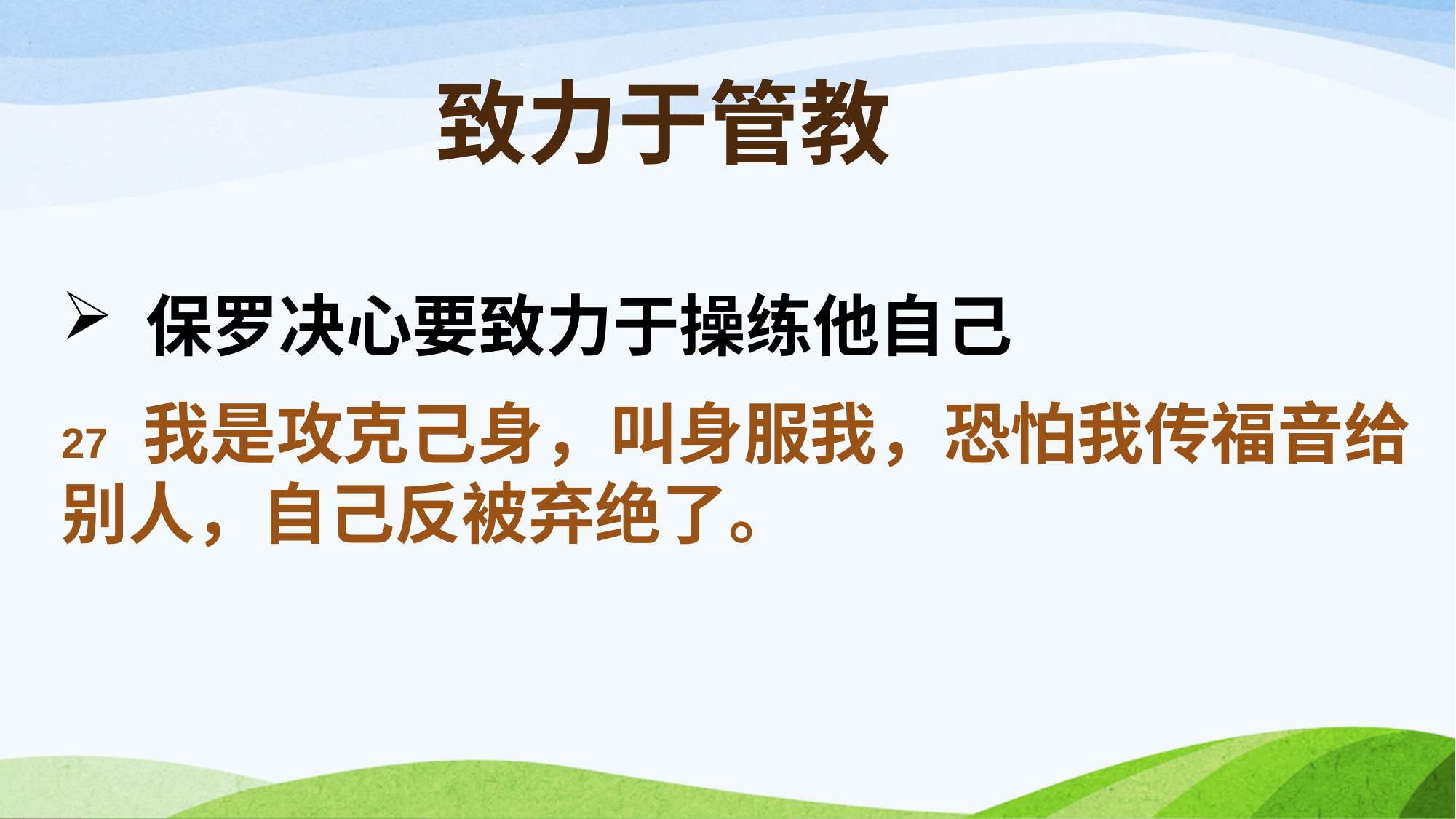

# 致力于管教

 保罗决心要致力于操练他自己
27 我是攻克己身，叫身服我，恐怕我传福音给别人，自己反被弃绝了。